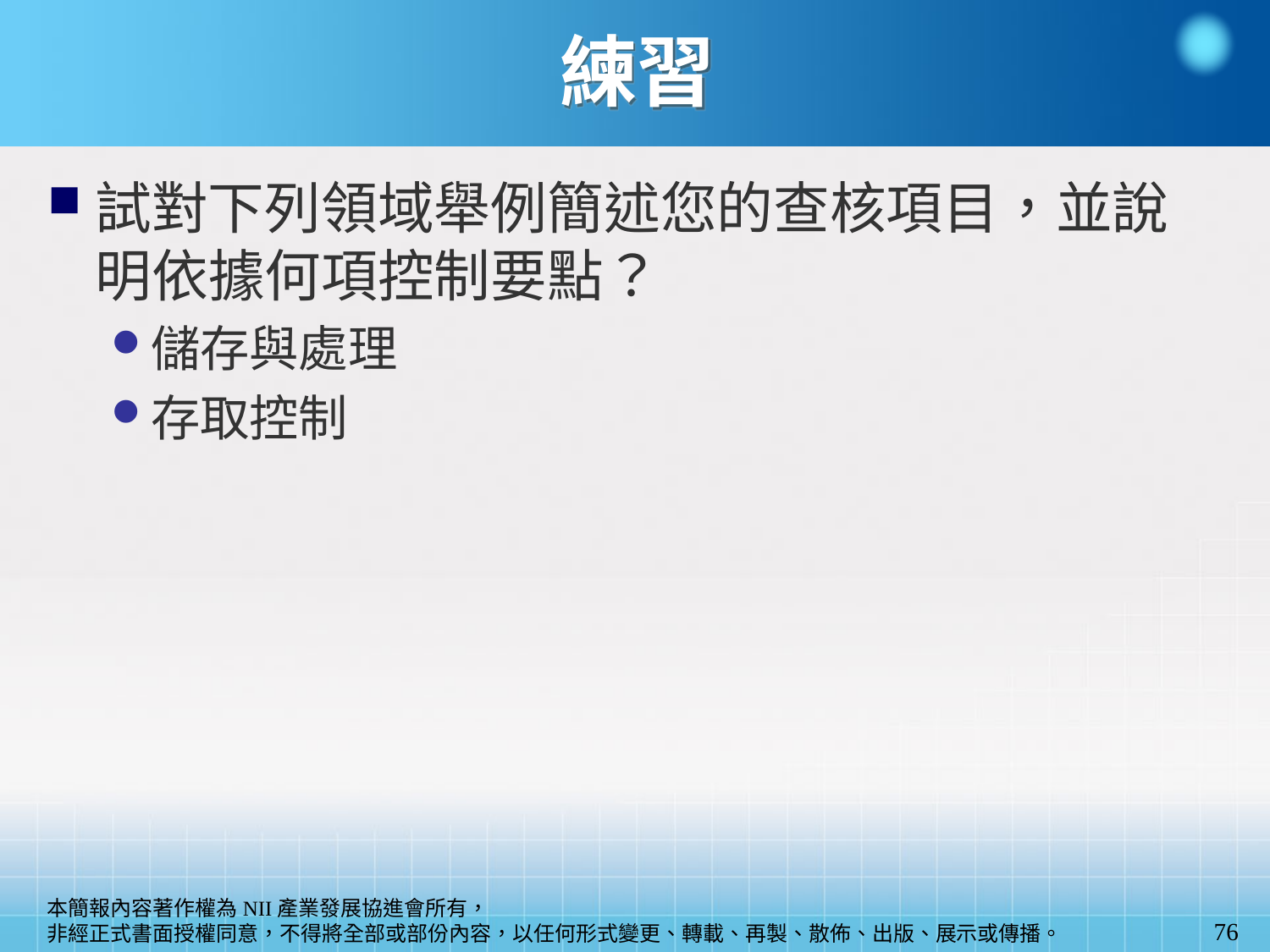

練習
試對下列領域舉例簡述您的查核項目，並說明依據何項控制要點？
儲存與處理
存取控制
76